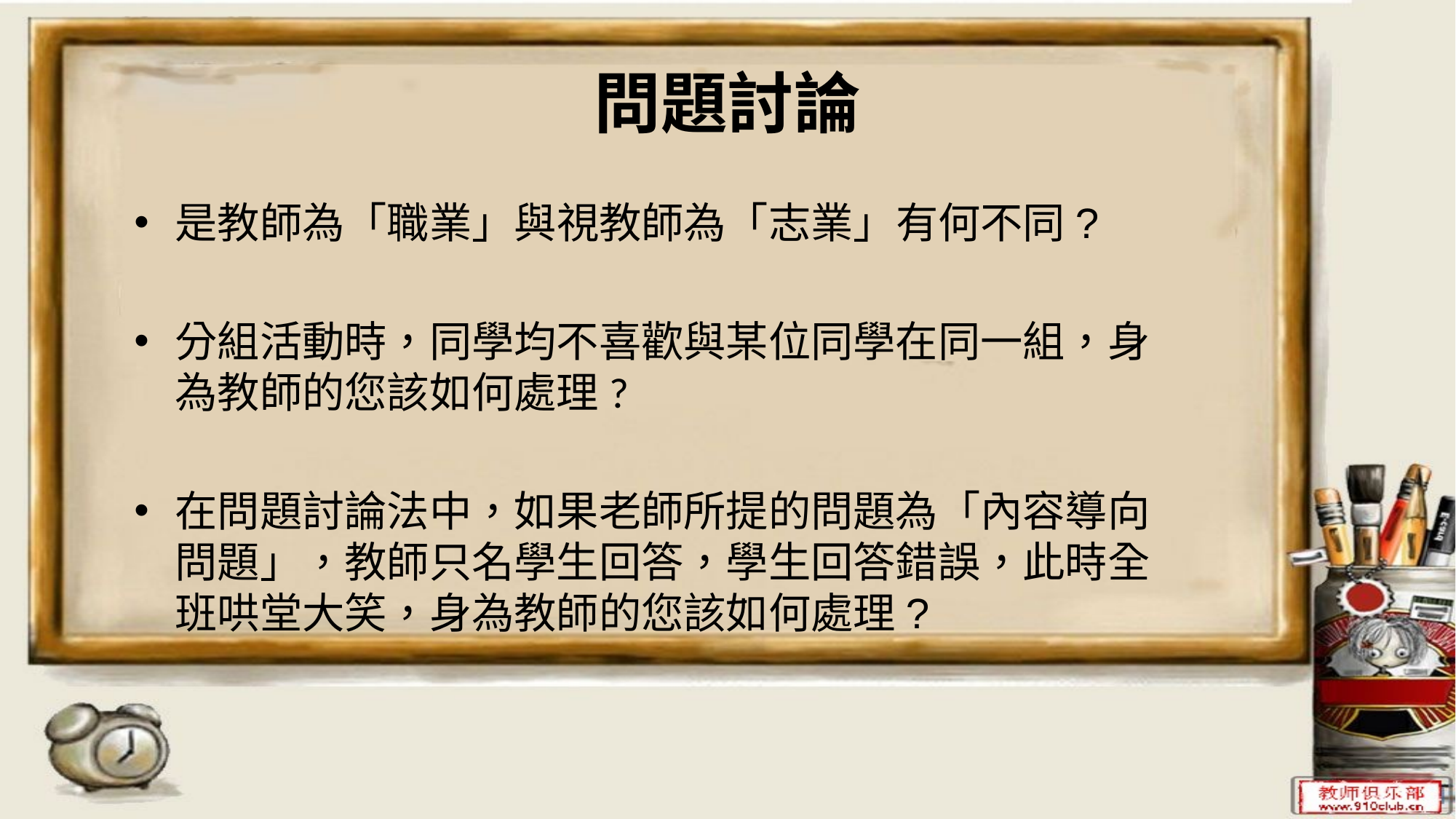

# 問題討論
是教師為「職業」與視教師為「志業」有何不同?

分組活動時，同學均不喜歡與某位同學在同一組，身為教師的您該如何處理?

在問題討論法中，如果老師所提的問題為「內容導向問題」，教師只名學生回答，學生回答錯誤，此時全班哄堂大笑，身為教師的您該如何處理?